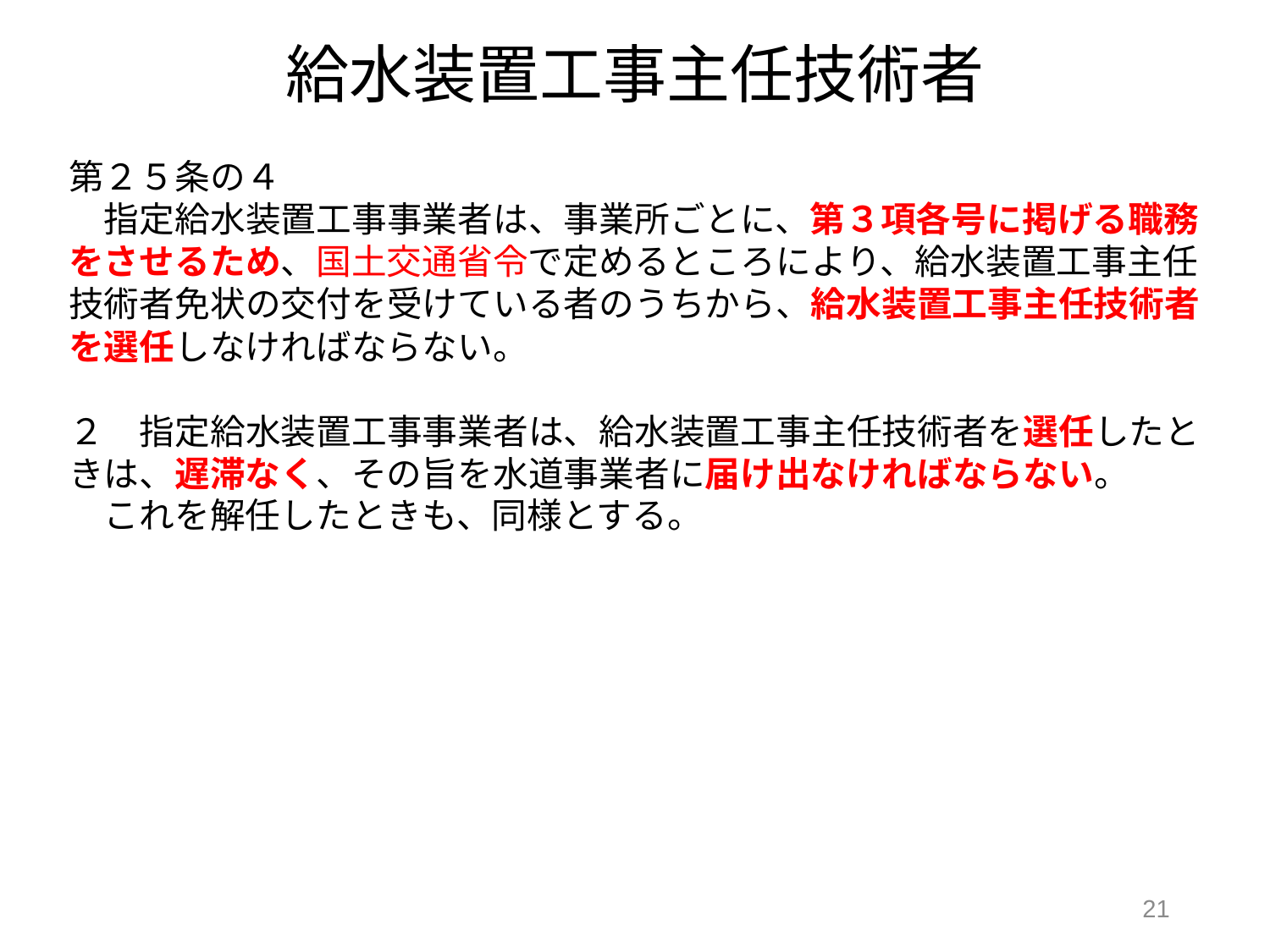

給水装置工事主任技術者
第２５条の４
　指定給水装置工事事業者は、事業所ごとに、第３項各号に掲げる職務をさせるため、国土交通省令で定めるところにより、給水装置工事主任技術者免状の交付を受けている者のうちから、給水装置工事主任技術者を選任しなければならない。

２　指定給水装置工事事業者は、給水装置工事主任技術者を選任したときは、遅滞なく、その旨を水道事業者に届け出なければならない。
　これを解任したときも、同様とする。
21